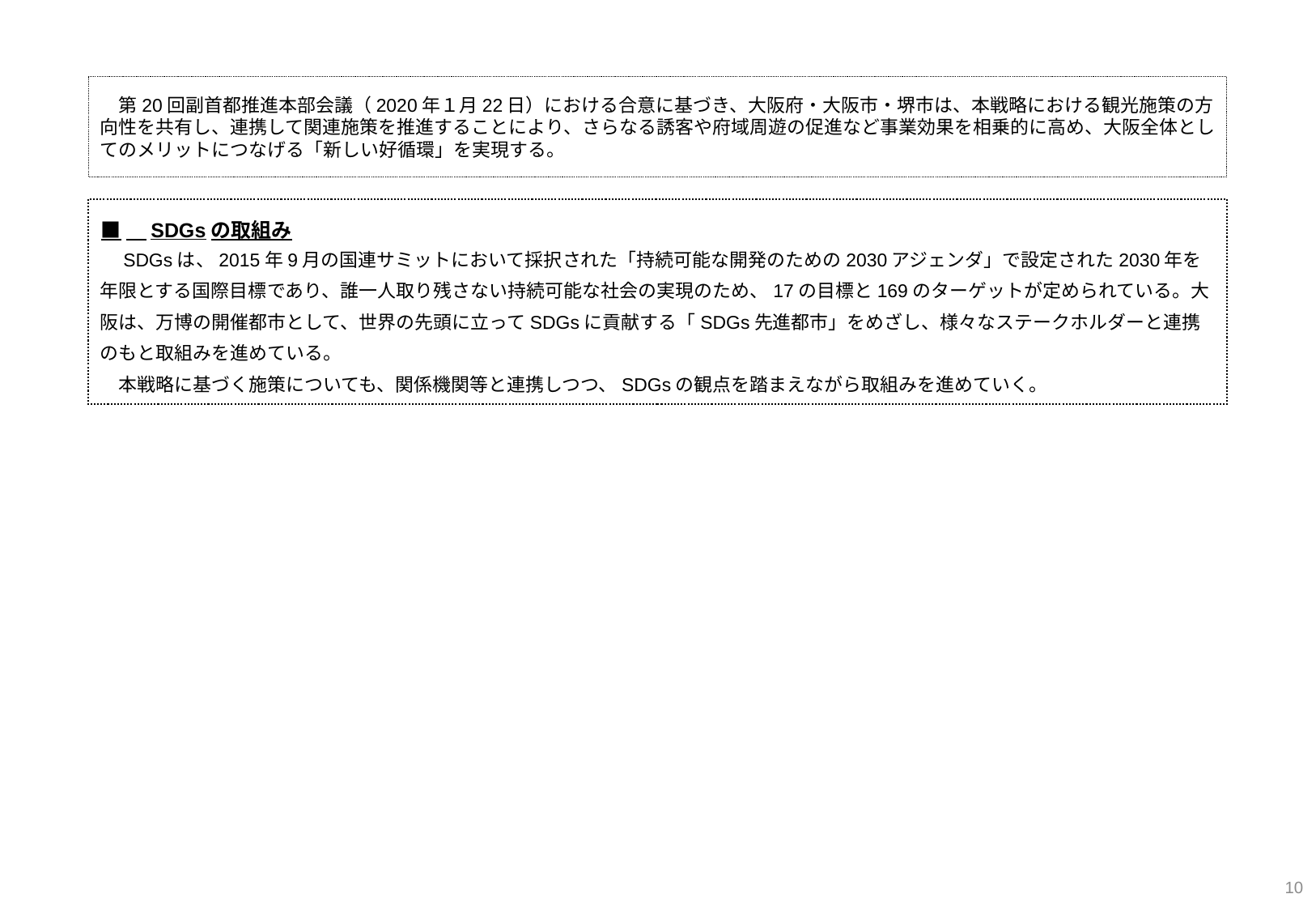

第20回副首都推進本部会議（2020年１月22日）における合意に基づき、大阪府・大阪市・堺市は、本戦略における観光施策の方向性を共有し、連携して関連施策を推進することにより、さらなる誘客や府域周遊の促進など事業効果を相乗的に高め、大阪全体としてのメリットにつなげる「新しい好循環」を実現する。

　SDGsは、2015年9月の国連サミットにおいて採択された「持続可能な開発のための2030アジェンダ」で設定された2030年を年限とする国際目標であり、誰一人取り残さない持続可能な社会の実現のため、17の目標と169のターゲットが定められている。大阪は、万博の開催都市として、世界の先頭に立ってSDGsに貢献する「SDGs先進都市」をめざし、様々なステークホルダーと連携のもと取組みを進めている。
　本戦略に基づく施策についても、関係機関等と連携しつつ、SDGsの観点を踏まえながら取組みを進めていく。
■　SDGsの取組み
10